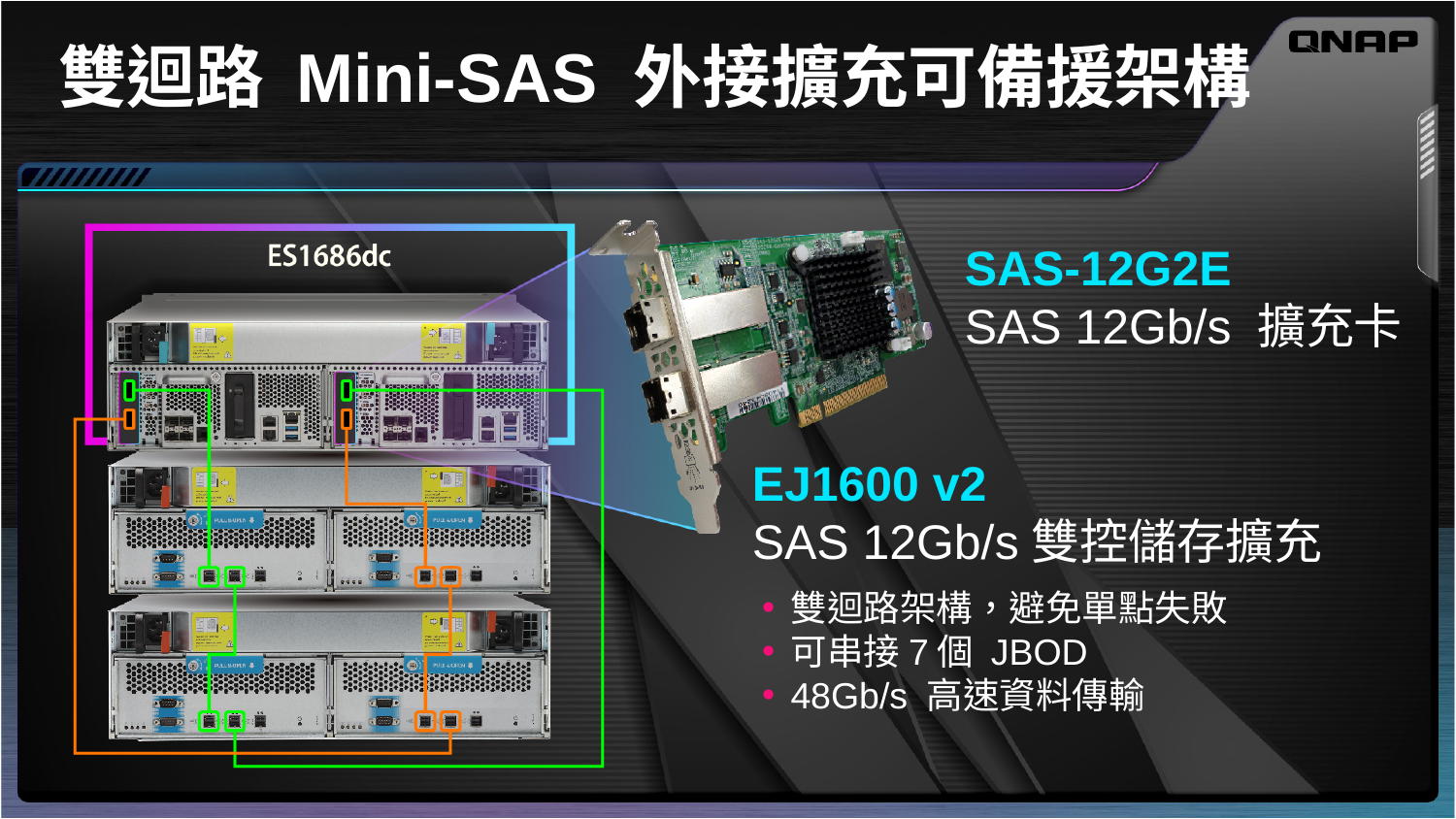

# 雙迴路 Mini-SAS 外接擴充可備援架構
SAS-12G2E
SAS 12Gb/s 擴充卡
EJ1600 v2
SAS 12Gb/s雙控儲存擴充
雙迴路架構，避免單點失敗
可串接7個 JBOD
48Gb/s 高速資料傳輸